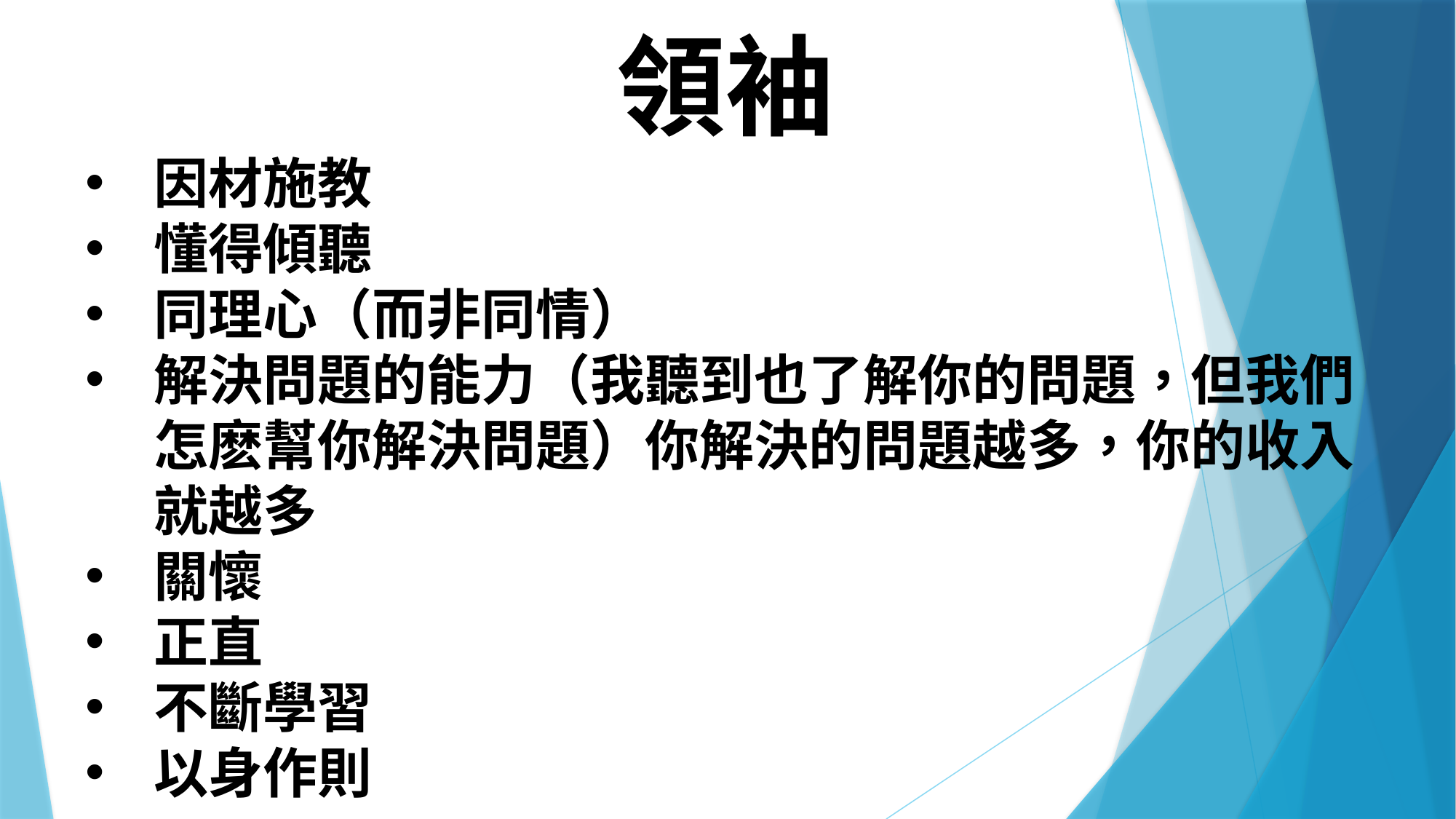

領袖
因材施教
懂得傾聽
同理心（而非同情）
解決問題的能力（我聽到也了解你的問題，但我們怎麽幫你解決問題）你解決的問題越多，你的收入就越多
關懷
正直
不斷學習
以身作則